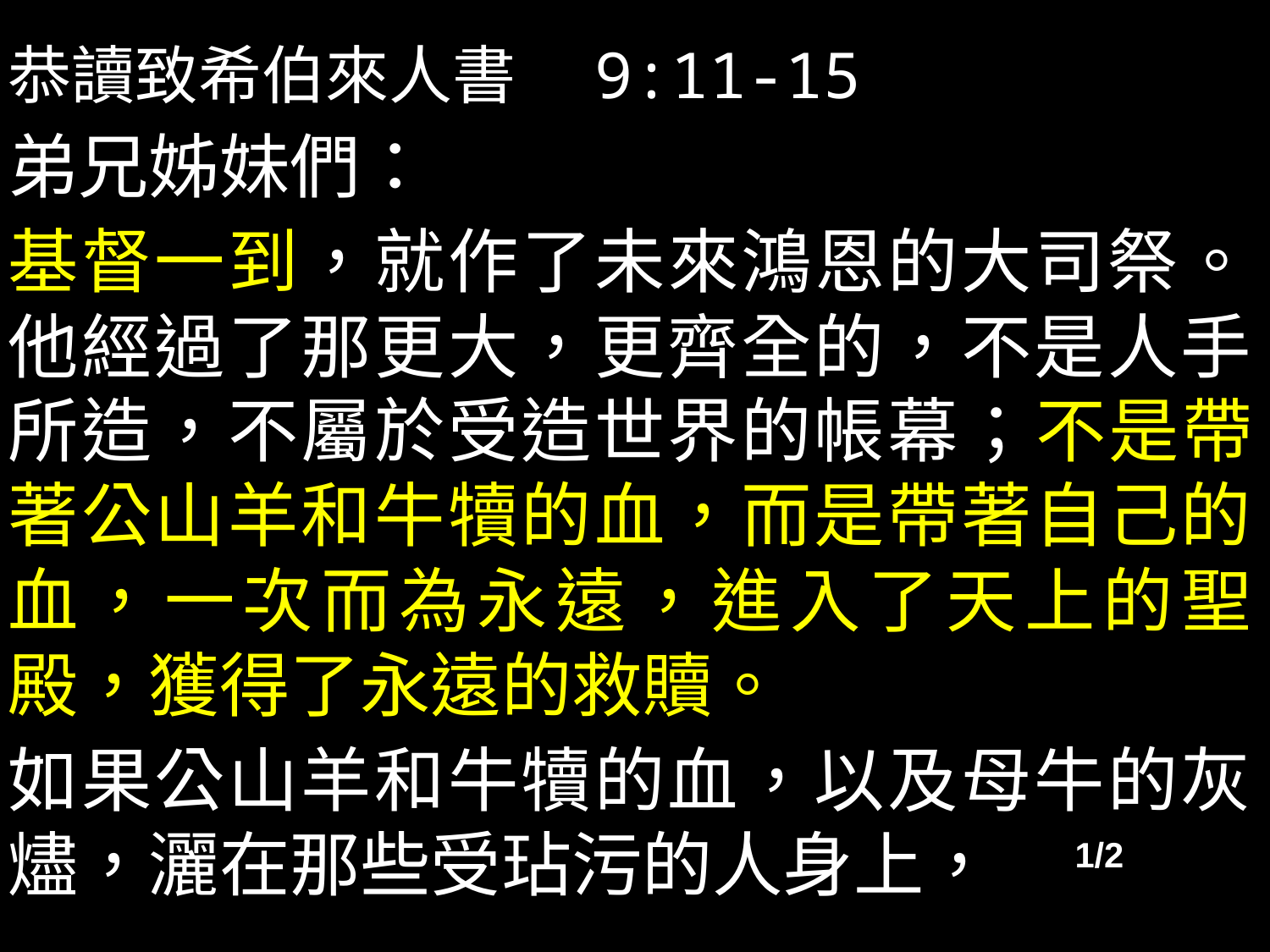

恭讀致希伯來人書　9:11-15
弟兄姊妹們：
基督一到，就作了未來鴻恩的大司祭。他經過了那更大，更齊全的，不是人手所造，不屬於受造世界的帳幕；不是帶著公山羊和牛犢的血，而是帶著自己的血，一次而為永遠，進入了天上的聖殿，獲得了永遠的救贖。
如果公山羊和牛犢的血，以及母牛的灰燼，灑在那些受玷污的人身上，
1/2